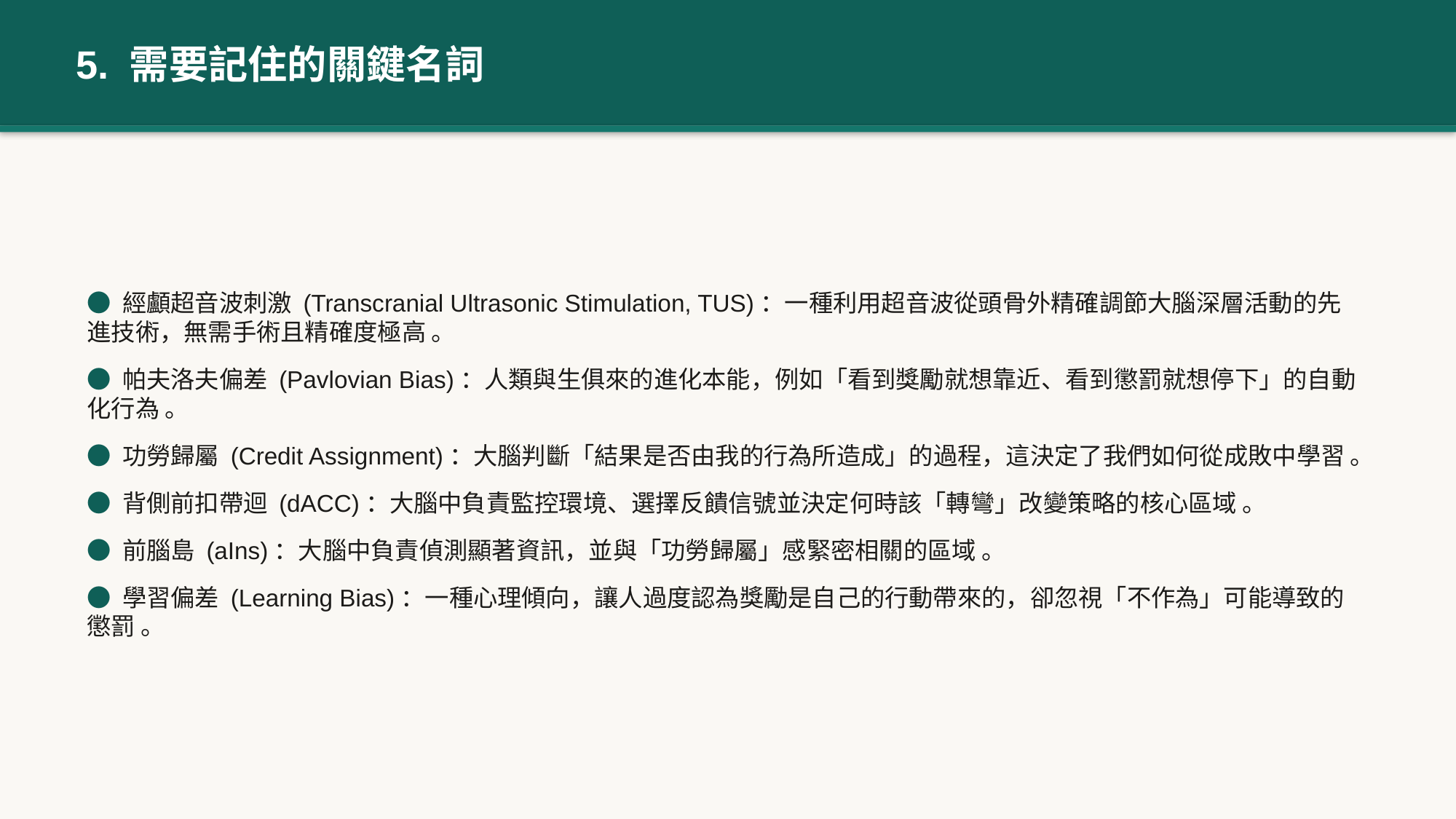

5. 需要記住的關鍵名詞

● 經顱超音波刺激 (Transcranial Ultrasonic Stimulation, TUS)：一種利用超音波從頭骨外精確調節大腦深層活動的先進技術，無需手術且精確度極高 。
● 帕夫洛夫偏差 (Pavlovian Bias)：人類與生俱來的進化本能，例如「看到獎勵就想靠近、看到懲罰就想停下」的自動化行為 。
● 功勞歸屬 (Credit Assignment)：大腦判斷「結果是否由我的行為所造成」的過程，這決定了我們如何從成敗中學習 。
● 背側前扣帶迴 (dACC)：大腦中負責監控環境、選擇反饋信號並決定何時該「轉彎」改變策略的核心區域 。
● 前腦島 (aIns)：大腦中負責偵測顯著資訊，並與「功勞歸屬」感緊密相關的區域 。
● 學習偏差 (Learning Bias)：一種心理傾向，讓人過度認為獎勵是自己的行動帶來的，卻忽視「不作為」可能導致的懲罰 。